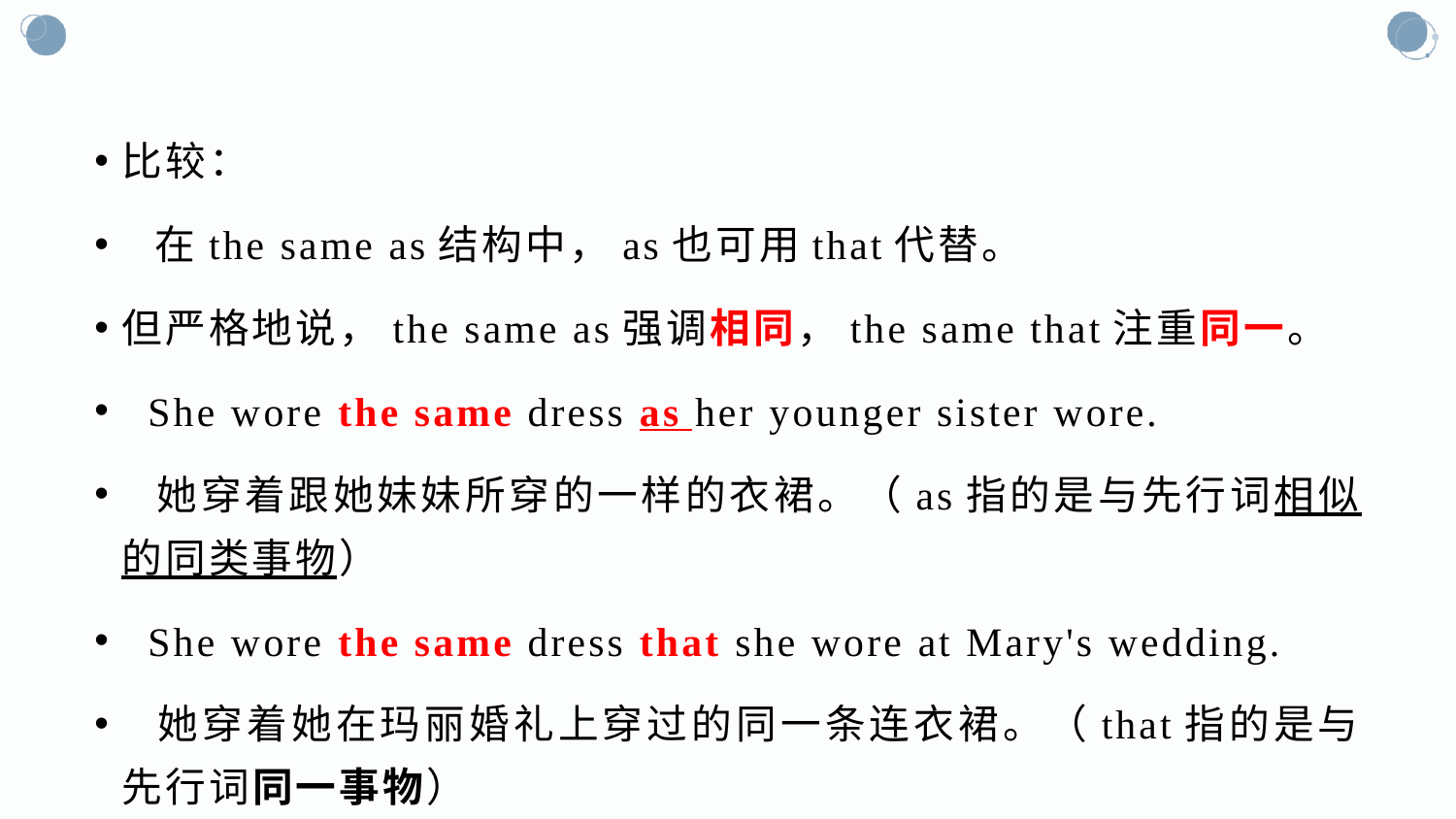

#
比较：
  在the same as结构中，as也可用that代替。
但严格地说，the same as强调相同，the same that注重同一。
  She wore the same dress as her younger sister wore.
  她穿着跟她妹妹所穿的一样的衣裙。（as指的是与先行词相似的同类事物）
  She wore the same dress that she wore at Mary's wedding.
  她穿着她在玛丽婚礼上穿过的同一条连衣裙。（that指的是与先行词同一事物）